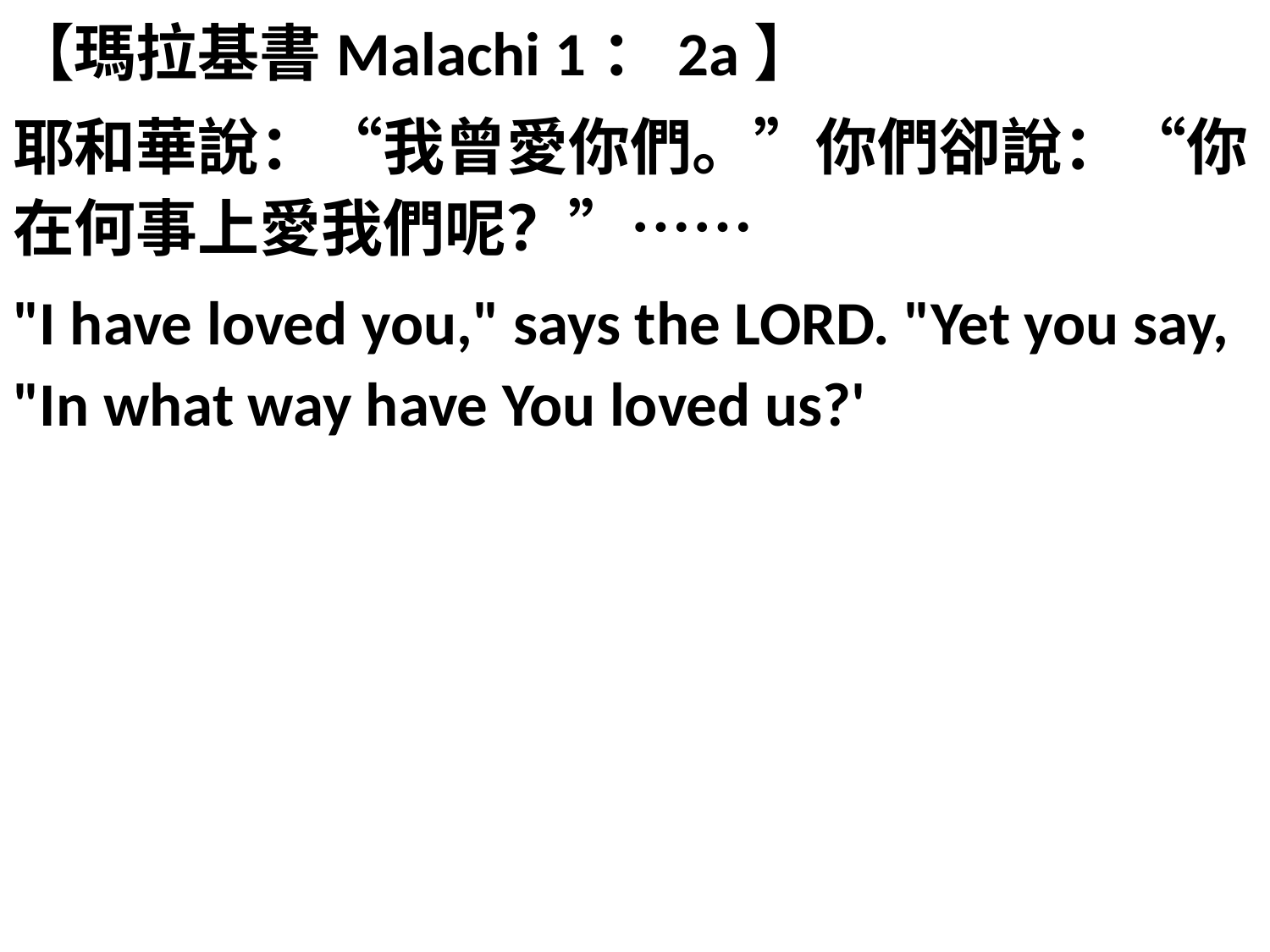

【瑪拉基書Malachi 1：2a】
耶和華說：“我曾愛你們。”你們卻說：“你在何事上愛我們呢？”……
"I have loved you," says the LORD. "Yet you say, "In what way have You loved us?'